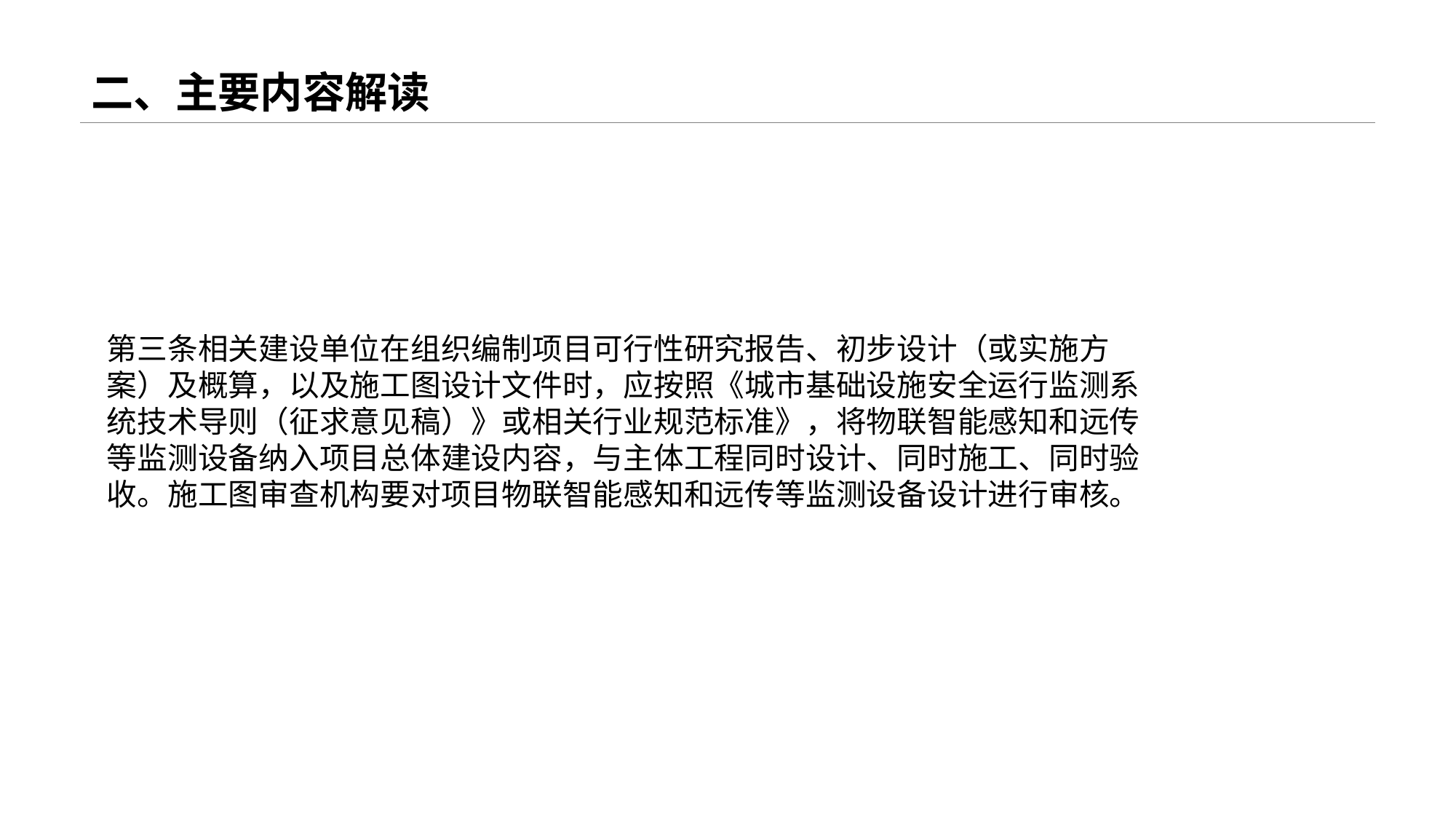

# 二、主要内容解读

第三条相关建设单位在组织编制项目可行性研究报告、初步设计（或实施方案）及概算，以及施工图设计文件时，应按照《城市基础设施安全运行监测系统技术导则（征求意见稿）》或相关行业规范标准》，将物联智能感知和远传等监测设备纳入项目总体建设内容，与主体工程同时设计、同时施工、同时验收。施工图审查机构要对项目物联智能感知和远传等监测设备设计进行审核。